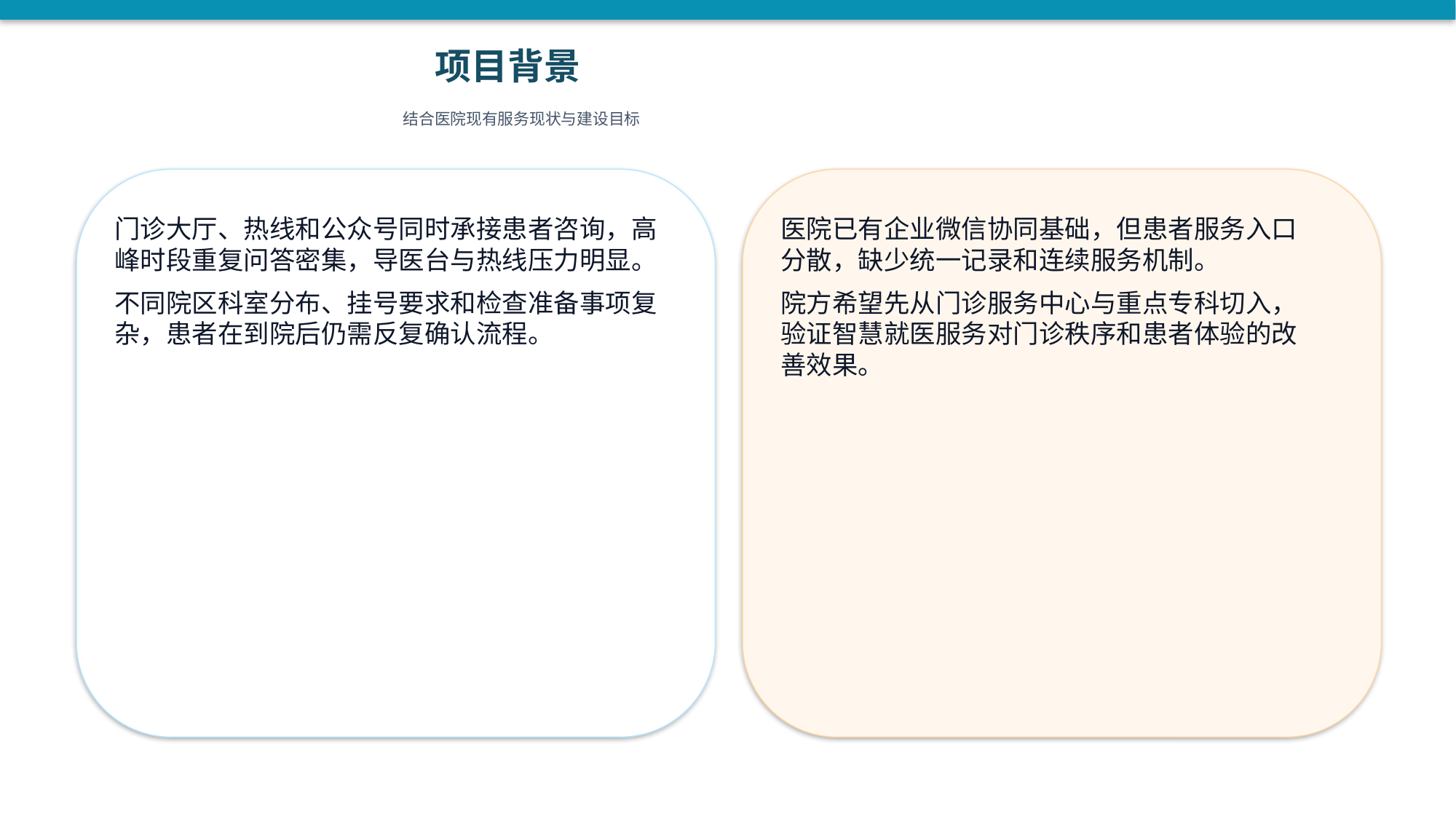

项目背景
结合医院现有服务现状与建设目标

门诊大厅、热线和公众号同时承接患者咨询，高峰时段重复问答密集，导医台与热线压力明显。
不同院区科室分布、挂号要求和检查准备事项复杂，患者在到院后仍需反复确认流程。
医院已有企业微信协同基础，但患者服务入口分散，缺少统一记录和连续服务机制。
院方希望先从门诊服务中心与重点专科切入，验证智慧就医服务对门诊秩序和患者体验的改善效果。